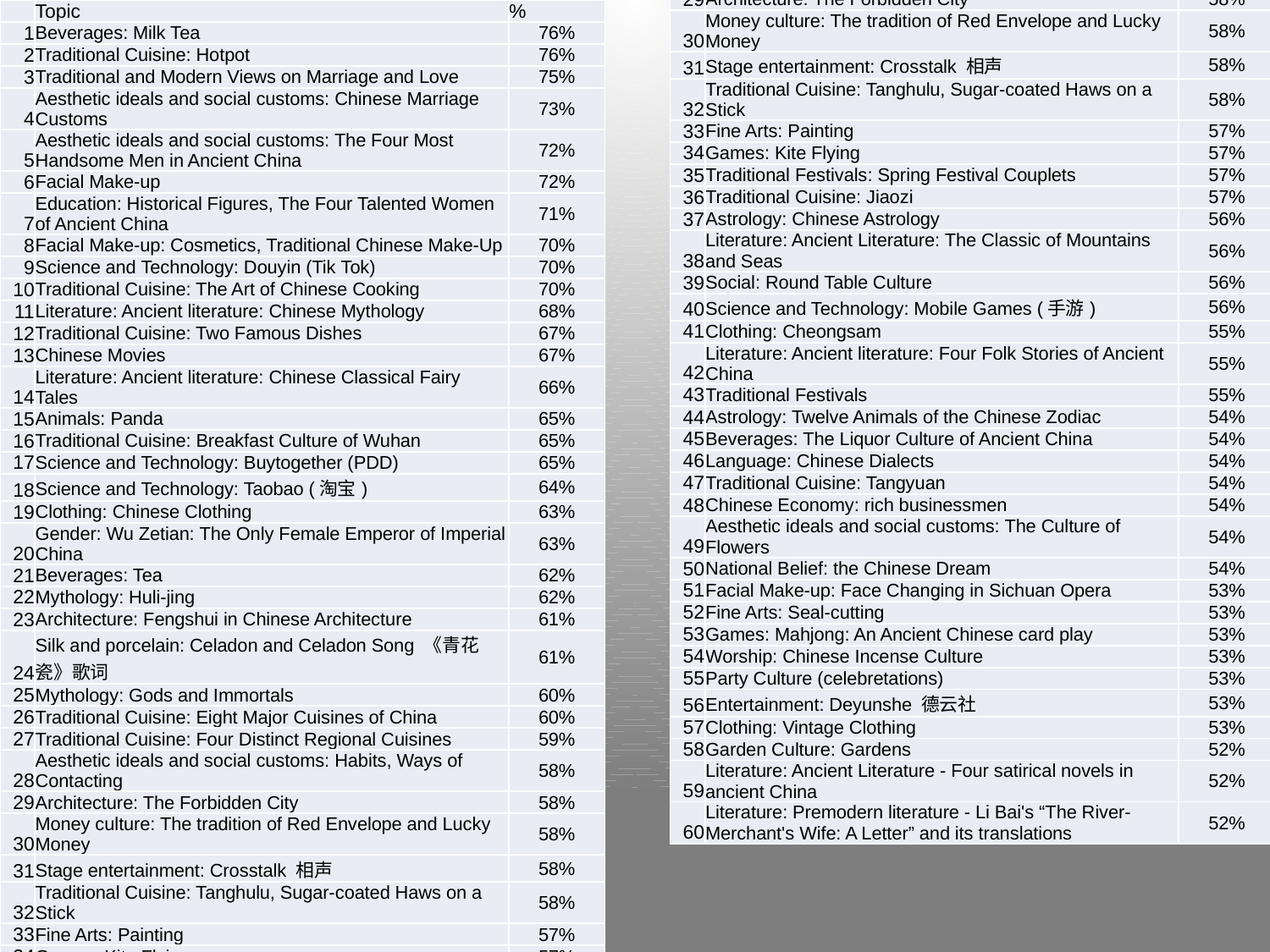

|  | Topic | % |
| --- | --- | --- |
| 1 | Beverages: Milk Tea | 76% |
| 2 | Traditional Cuisine: Hotpot | 76% |
| 3 | Traditional and Modern Views on Marriage and Love | 75% |
| 4 | Aesthetic ideals and social customs: Chinese Marriage Customs | 73% |
| 5 | Aesthetic ideals and social customs: The Four Most Handsome Men in Ancient China | 72% |
| 6 | Facial Make-up | 72% |
| 7 | Education: Historical Figures, The Four Talented Women of Ancient China | 71% |
| 8 | Facial Make-up: Cosmetics, Traditional Chinese Make-Up | 70% |
| 9 | Science and Technology: Douyin (Tik Tok) | 70% |
| 10 | Traditional Cuisine: The Art of Chinese Cooking | 70% |
| 11 | Literature: Ancient literature: Chinese Mythology | 68% |
| 12 | Traditional Cuisine: Two Famous Dishes | 67% |
| 13 | Chinese Movies | 67% |
| 14 | Literature: Ancient literature: Chinese Classical Fairy Tales | 66% |
| 15 | Animals: Panda | 65% |
| 16 | Traditional Cuisine: Breakfast Culture of Wuhan | 65% |
| 17 | Science and Technology: Buytogether (PDD) | 65% |
| 18 | Science and Technology: Taobao (淘宝) | 64% |
| 19 | Clothing: Chinese Clothing | 63% |
| 20 | Gender: Wu Zetian: The Only Female Emperor of Imperial China | 63% |
| 21 | Beverages: Tea | 62% |
| 22 | Mythology: Huli-jing | 62% |
| 23 | Architecture: Fengshui in Chinese Architecture | 61% |
| 24 | Silk and porcelain: Celadon and Celadon Song 《青花瓷》歌词 | 61% |
| 25 | Mythology: Gods and Immortals | 60% |
| 26 | Traditional Cuisine: Eight Major Cuisines of China | 60% |
| 27 | Traditional Cuisine: Four Distinct Regional Cuisines | 59% |
| 28 | Aesthetic ideals and social customs: Habits, Ways of Contacting | 58% |
| 29 | Architecture: The Forbidden City | 58% |
| 30 | Money culture: The tradition of Red Envelope and Lucky Money | 58% |
| 31 | Stage entertainment: Crosstalk 相声 | 58% |
| 32 | Traditional Cuisine: Tanghulu, Sugar-coated Haws on a Stick | 58% |
| 33 | Fine Arts: Painting | 57% |
| 34 | Games: Kite Flying | 57% |
| 35 | Traditional Festivals: Spring Festival Couplets | 57% |
| 36 | Traditional Cuisine: Jiaozi | 57% |
| 37 | Astrology: Chinese Astrology | 56% |
| 38 | Literature: Ancient Literature: The Classic of Mountains and Seas | 56% |
| 39 | Social: Round Table Culture | 56% |
| 40 | Science and Technology: Mobile Games (手游) | 56% |
| 41 | Clothing: Cheongsam | 55% |
| 42 | Literature: Ancient literature: Four Folk Stories of Ancient China | 55% |
| 43 | Traditional Festivals | 55% |
| 44 | Astrology: Twelve Animals of the Chinese Zodiac | 54% |
| 45 | Beverages: The Liquor Culture of Ancient China | 54% |
| 46 | Language: Chinese Dialects | 54% |
| 47 | Traditional Cuisine: Tangyuan | 54% |
| 48 | Chinese Economy: rich businessmen | 54% |
| 49 | Aesthetic ideals and social customs: The Culture of Flowers | 54% |
| 50 | National Belief: the Chinese Dream | 54% |
| 51 | Facial Make-up: Face Changing in Sichuan Opera | 53% |
| 52 | Fine Arts: Seal-cutting | 53% |
| 53 | Games: Mahjong: An Ancient Chinese card play | 53% |
| 54 | Worship: Chinese Incense Culture | 53% |
| 55 | Party Culture (celebretations) | 53% |
| 56 | Entertainment: Deyunshe 德云社 | 53% |
| 57 | Clothing: Vintage Clothing | 53% |
| 58 | Garden Culture: Gardens | 52% |
| 59 | Literature: Ancient Literature - Four satirical novels in ancient China | 52% |
| 60 | Literature: Premodern literature - Li Bai's “The River-Merchant's Wife: A Letter” and its translations | 52% |
|  | Topic | % |
| --- | --- | --- |
| 1 | Beverages: Milk Tea | 76% |
| 2 | Traditional Cuisine: Hotpot | 76% |
| 3 | Traditional and Modern Views on Marriage and Love | 75% |
| 4 | Aesthetic ideals and social customs: Chinese Marriage Customs | 73% |
| 5 | Aesthetic ideals and social customs: The Four Most Handsome Men in Ancient China | 72% |
| 6 | Facial Make-up | 72% |
| 7 | Education: Historical Figures, The Four Talented Women of Ancient China | 71% |
| 8 | Facial Make-up: Cosmetics, Traditional Chinese Make-Up | 70% |
| 9 | Science and Technology: Douyin (Tik Tok) | 70% |
| 10 | Traditional Cuisine: The Art of Chinese Cooking | 70% |
| 11 | Literature: Ancient literature: Chinese Mythology | 68% |
| 12 | Traditional Cuisine: Two Famous Dishes | 67% |
| 13 | Chinese Movies | 67% |
| 14 | Literature: Ancient literature: Chinese Classical Fairy Tales | 66% |
| 15 | Animals: Panda | 65% |
| 16 | Traditional Cuisine: Breakfast Culture of Wuhan | 65% |
| 17 | Science and Technology: Buytogether (PDD) | 65% |
| 18 | Science and Technology: Taobao (淘宝) | 64% |
| 19 | Clothing: Chinese Clothing | 63% |
| 20 | Gender: Wu Zetian: The Only Female Emperor of Imperial China | 63% |
| 21 | Beverages: Tea | 62% |
| 22 | Mythology: Huli-jing | 62% |
| 23 | Architecture: Fengshui in Chinese Architecture | 61% |
| 24 | Silk and porcelain: Celadon and Celadon Song 《青花瓷》歌词 | 61% |
| 25 | Mythology: Gods and Immortals | 60% |
| 26 | Traditional Cuisine: Eight Major Cuisines of China | 60% |
| 27 | Traditional Cuisine: Four Distinct Regional Cuisines | 59% |
| 28 | Aesthetic ideals and social customs: Habits, Ways of Contacting | 58% |
| 29 | Architecture: The Forbidden City | 58% |
| 30 | Money culture: The tradition of Red Envelope and Lucky Money | 58% |
| 31 | Stage entertainment: Crosstalk 相声 | 58% |
| 32 | Traditional Cuisine: Tanghulu, Sugar-coated Haws on a Stick | 58% |
| 33 | Fine Arts: Painting | 57% |
| 34 | Games: Kite Flying | 57% |
| 35 | Traditional Festivals: Spring Festival Couplets | 57% |
| 36 | Traditional Cuisine: Jiaozi | 57% |
| 37 | Astrology: Chinese Astrology | 56% |
| 38 | Literature: Ancient Literature: The Classic of Mountains and Seas | 56% |
| 39 | Social: Round Table Culture | 56% |
| 40 | Science and Technology: Mobile Games (手游) | 56% |
| 41 | Clothing: Cheongsam | 55% |
| 42 | Literature: Ancient literature: Four Folk Stories of Ancient China | 55% |
| 43 | Traditional Festivals | 55% |
| 44 | Astrology: Twelve Animals of the Chinese Zodiac | 54% |
| 45 | Beverages: The Liquor Culture of Ancient China | 54% |
| 46 | Language: Chinese Dialects | 54% |
| 47 | Traditional Cuisine: Tangyuan | 54% |
| 48 | Chinese Economy: rich businessmen | 54% |
| 49 | Aesthetic ideals and social customs: The Culture of Flowers | 54% |
| 50 | National Belief: the Chinese Dream | 54% |
| 51 | Facial Make-up: Face Changing in Sichuan Opera | 53% |
| 52 | Fine Arts: Seal-cutting | 53% |
| 53 | Games: Mahjong: An Ancient Chinese card play | 53% |
| 54 | Worship: Chinese Incense Culture | 53% |
| 55 | Party Culture (celebretations) | 53% |
| 56 | Entertainment: Deyunshe 德云社 | 53% |
| 57 | Clothing: Vintage Clothing | 53% |
| 58 | Garden Culture: Gardens | 52% |
| 59 | Literature: Ancient Literature - Four satirical novels in ancient China | 52% |
| 60 | Literature: Premodern literature - Li Bai's “The River-Merchant's Wife: A Letter” and its translations | 52% |
#